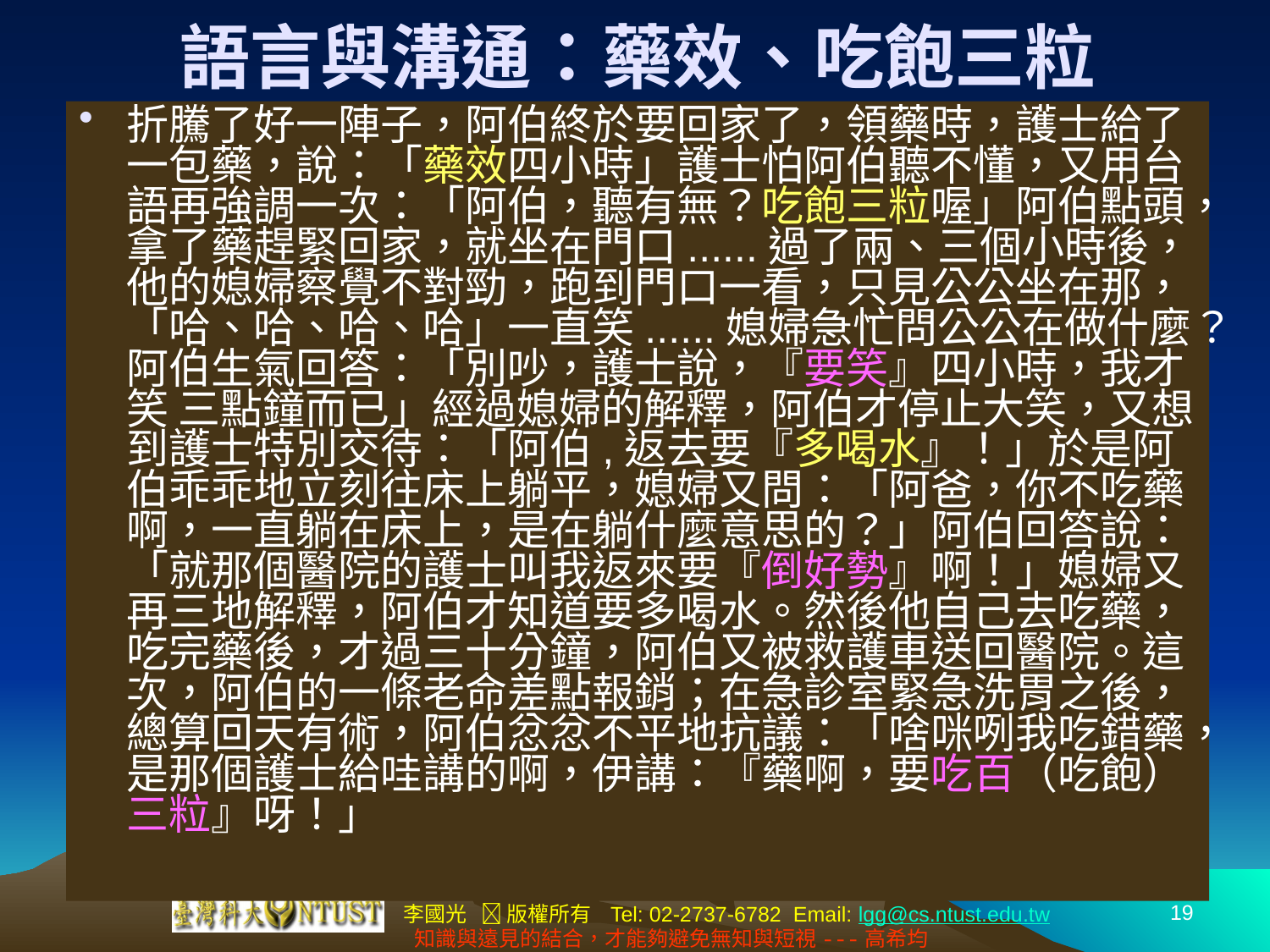

# 語言與溝通：藥效、吃飽三粒
折騰了好一陣子，阿伯終於要回家了，領藥時，護士給了一包藥，說：「藥效四小時」護士怕阿伯聽不懂，又用台語再強調一次：「阿伯，聽有無？吃飽三粒喔」阿伯點頭，拿了藥趕緊回家，就坐在門口......過了兩、三個小時後，他的媳婦察覺不對勁，跑到門口一看，只見公公坐在那，「哈、哈、哈、哈」一直笑......媳婦急忙問公公在做什麼？阿伯生氣回答：「別吵，護士說，『要笑』四小時，我才笑 三點鐘而已」經過媳婦的解釋，阿伯才停止大笑，又想到護士特別交待：「阿伯,返去要『多喝水』！」於是阿伯乖乖地立刻往床上躺平，媳婦又問：「阿爸，你不吃藥啊，一直躺在床上，是在躺什麼意思的？」阿伯回答說：「就那個醫院的護士叫我返來要『倒好勢』啊！」媳婦又再三地解釋，阿伯才知道要多喝水。然後他自己去吃藥，吃完藥後，才過三十分鐘，阿伯又被救護車送回醫院。這次，阿伯的一條老命差點報銷；在急診室緊急洗胃之後，總算回天有術，阿伯忿忿不平地抗議：「啥咪咧我吃錯藥，是那個護士給哇講的啊，伊講：『藥啊，要吃百（吃飽）三粒』呀！」
19